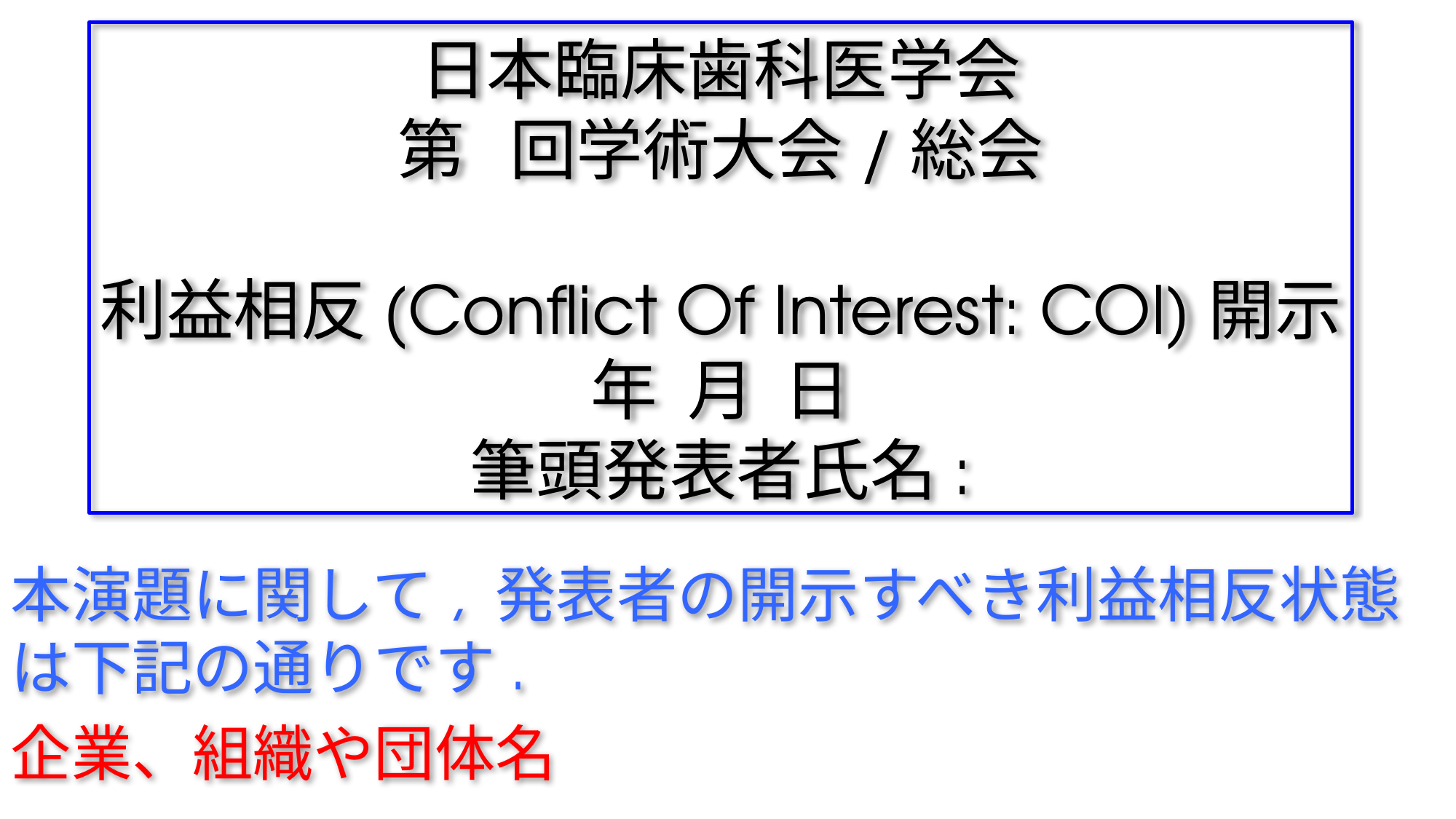

日本臨床歯科医学会
第   回学術大会/総会

利益相反(Conflict Of Interest: COI)開示
年  月  日
筆頭発表者氏名:
本演題に関して, 発表者の開示すべき利益相反状態は下記の通りです.
企業、組織や団体名